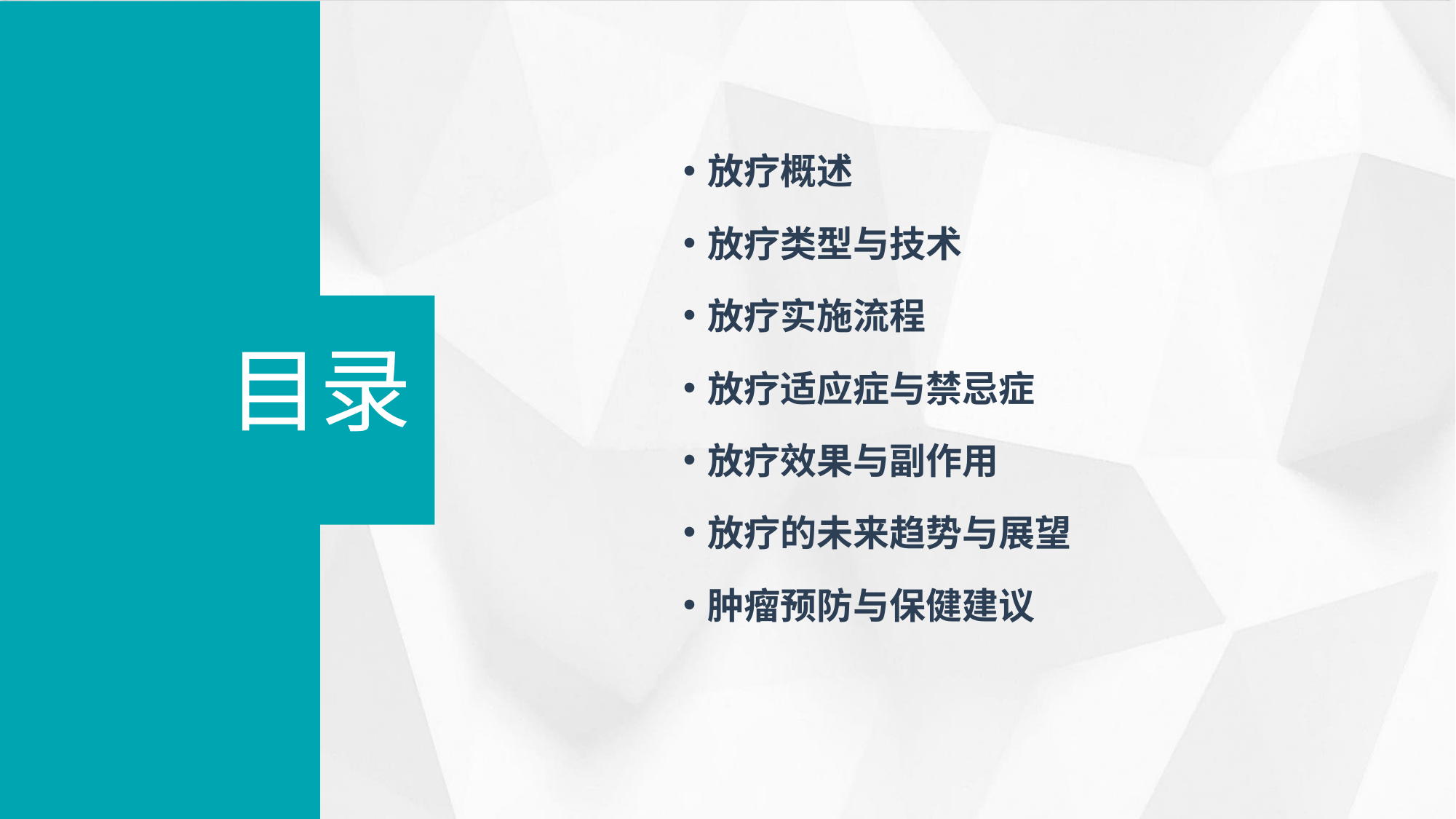

放疗概述
放疗类型与技术
放疗实施流程
放疗适应症与禁忌症
放疗效果与副作用
放疗的未来趋势与展望
肿瘤预防与保健建议

目录